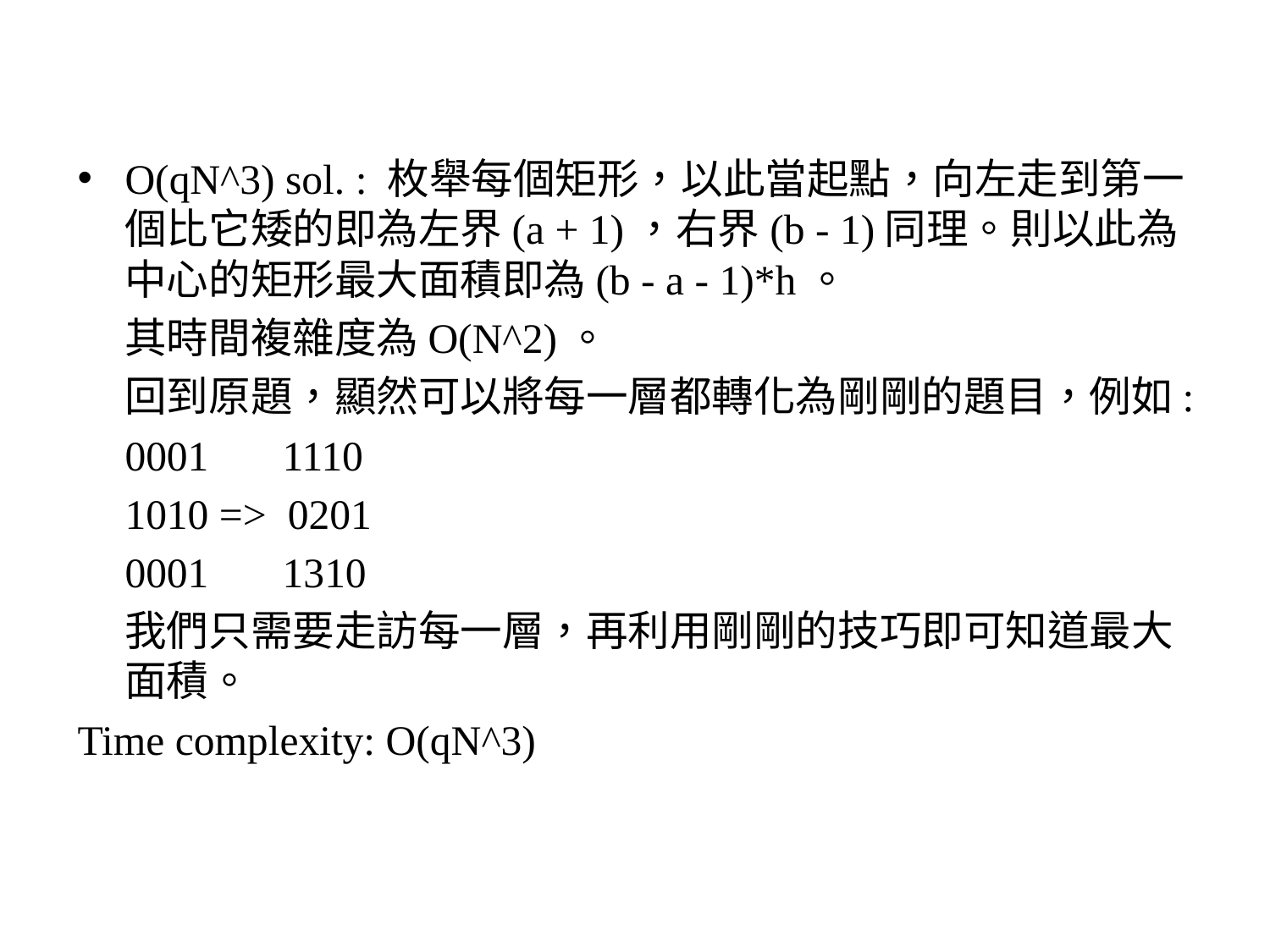

O(qN^3) sol. : 枚舉每個矩形，以此當起點，向左走到第一個比它矮的即為左界(a + 1)，右界(b - 1)同理。則以此為中心的矩形最大面積即為(b - a - 1)*h。
	其時間複雜度為O(N^2)。
	回到原題，顯然可以將每一層都轉化為剛剛的題目，例如:
	0001       1110
	1010 =>  0201
	0001       1310
	我們只需要走訪每一層，再利用剛剛的技巧即可知道最大面積。
Time complexity: O(qN^3)